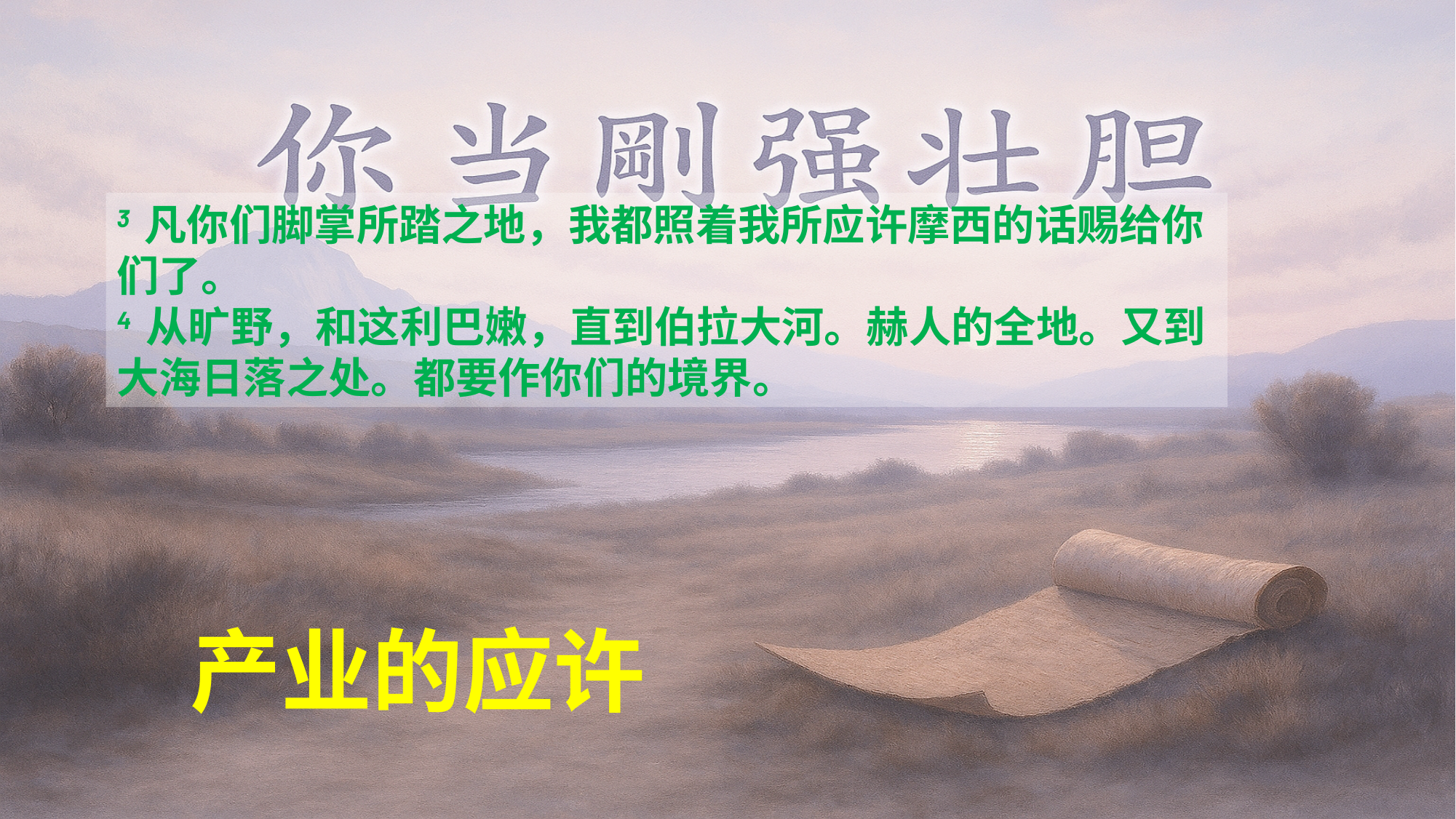

3 凡你们脚掌所踏之地，我都照着我所应许摩西的话赐给你们了。
4 从旷野，和这利巴嫩，直到伯拉大河。赫人的全地。又到大海日落之处。都要作你们的境界。
# 产业的应许